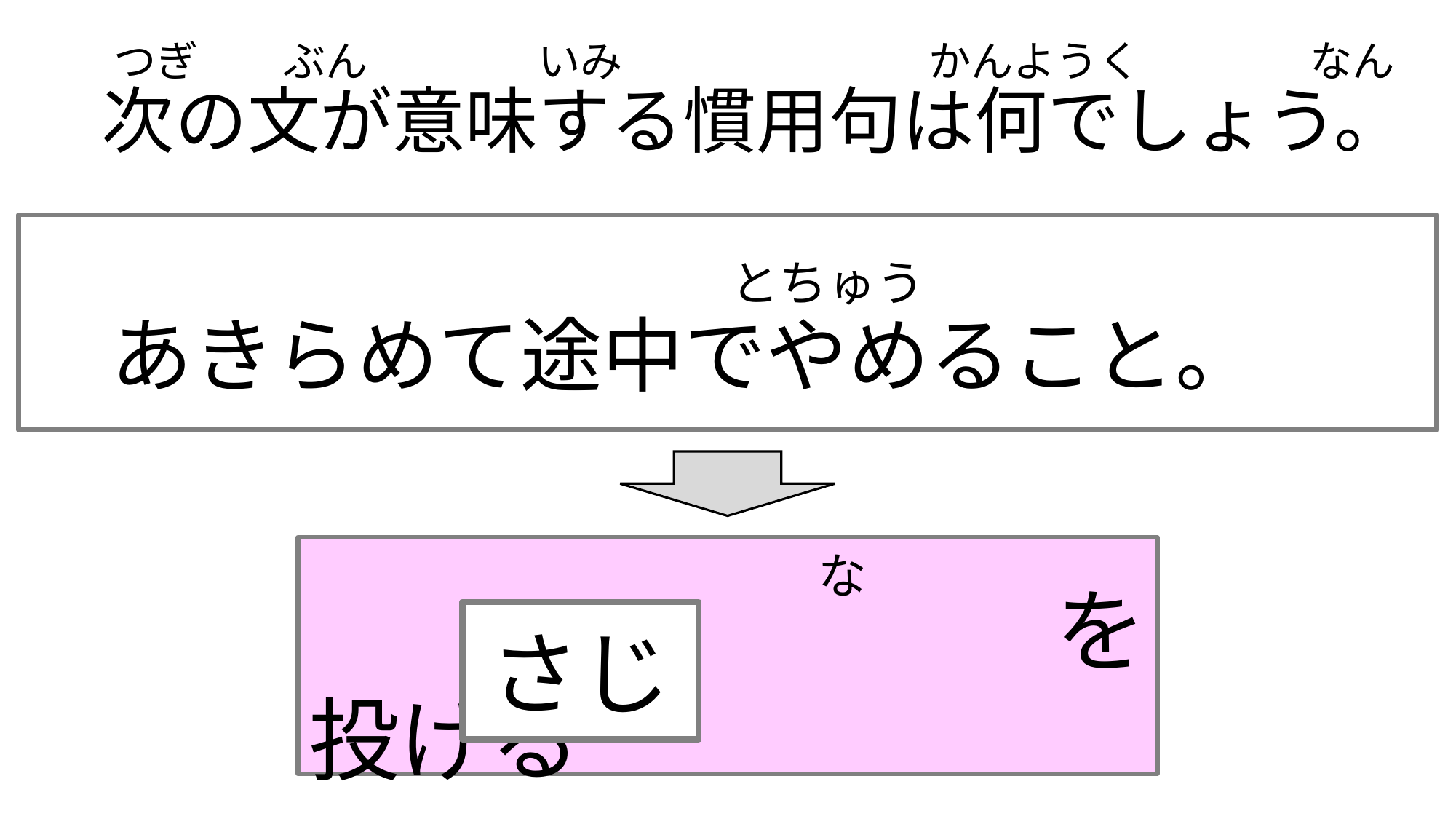

つぎ　　ぶん　　　　いみ　　　　　　 　かんようく　　　　なん
　次の文が意味する慣用句は何でしょう。

　あきらめて途中でやめること。
　 　　　　　　　　　　　　　 とちゅう

　　　　　　　　を投げる
な
さじ